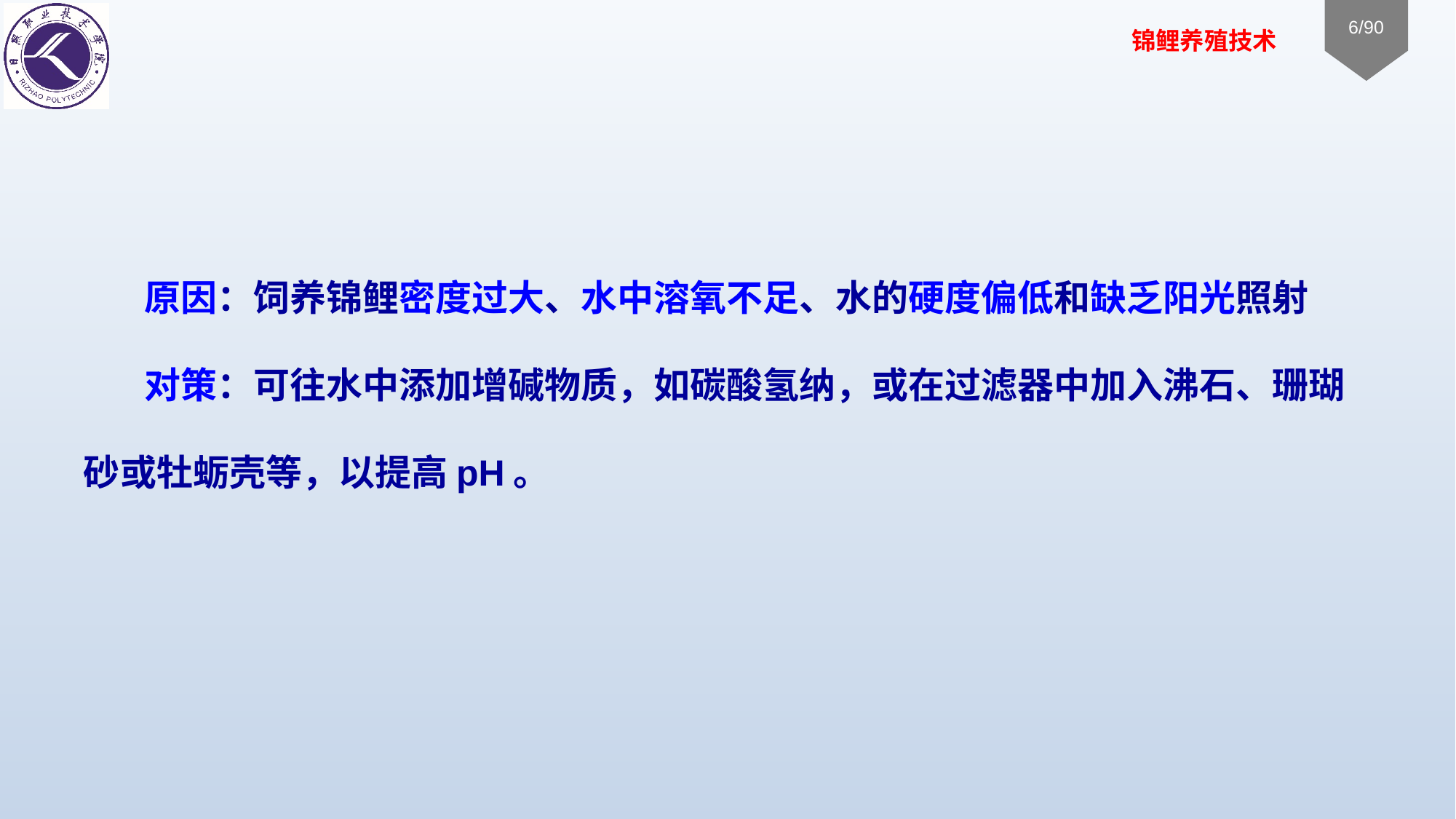

#
  原因：饲养锦鲤密度过大、水中溶氧不足、水的硬度偏低和缺乏阳光照射
  对策：可往水中添加增碱物质，如碳酸氢纳，或在过滤器中加入沸石、珊瑚砂或牡蛎壳等，以提高pH。